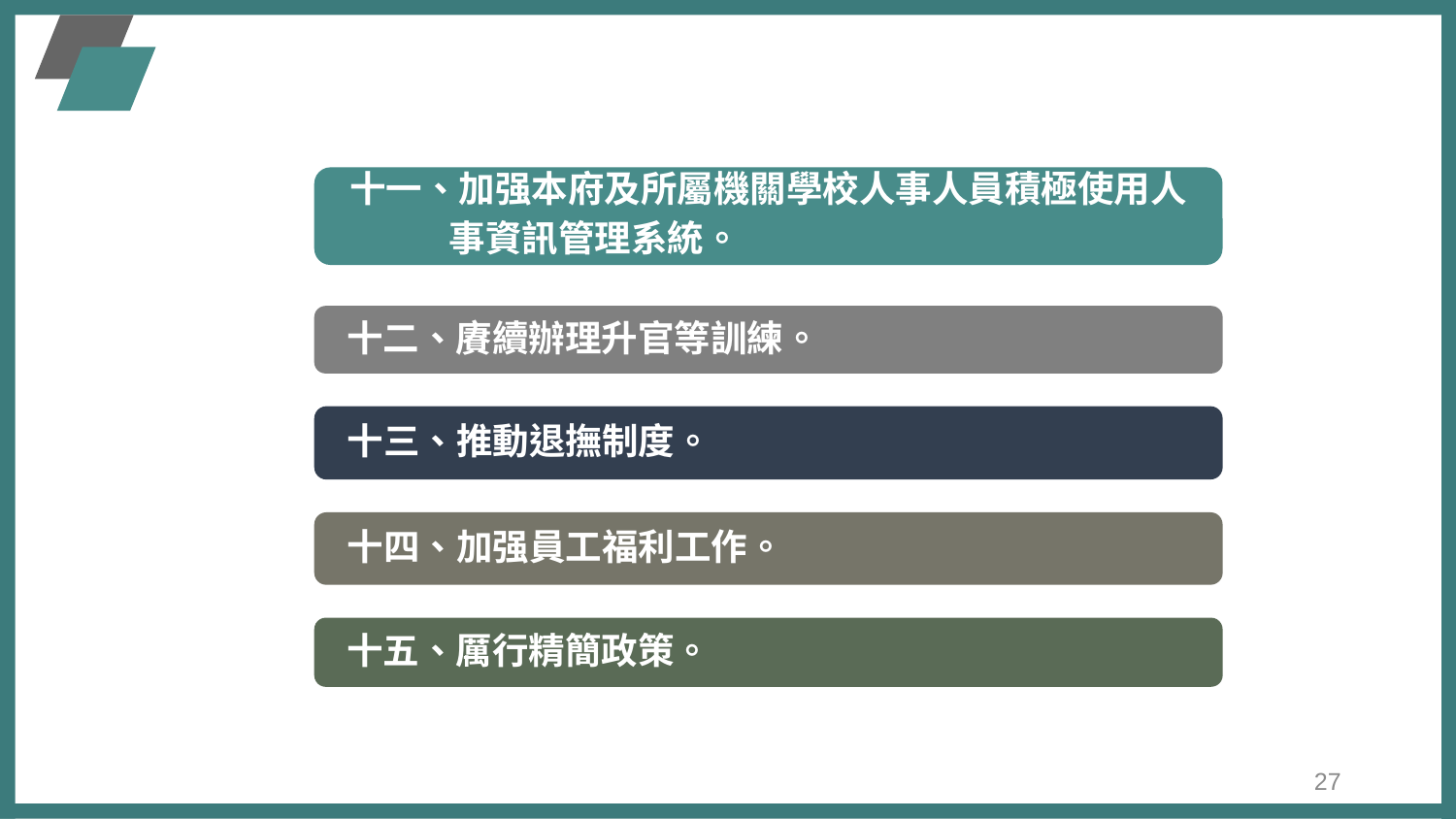

十一、加强本府及所屬機關學校人事人員積極使用人
           事資訊管理系統。
十二、賡續辦理升官等訓練。
十三、推動退撫制度。
十四、加强員工福利工作。
十五、厲行精簡政策。
27